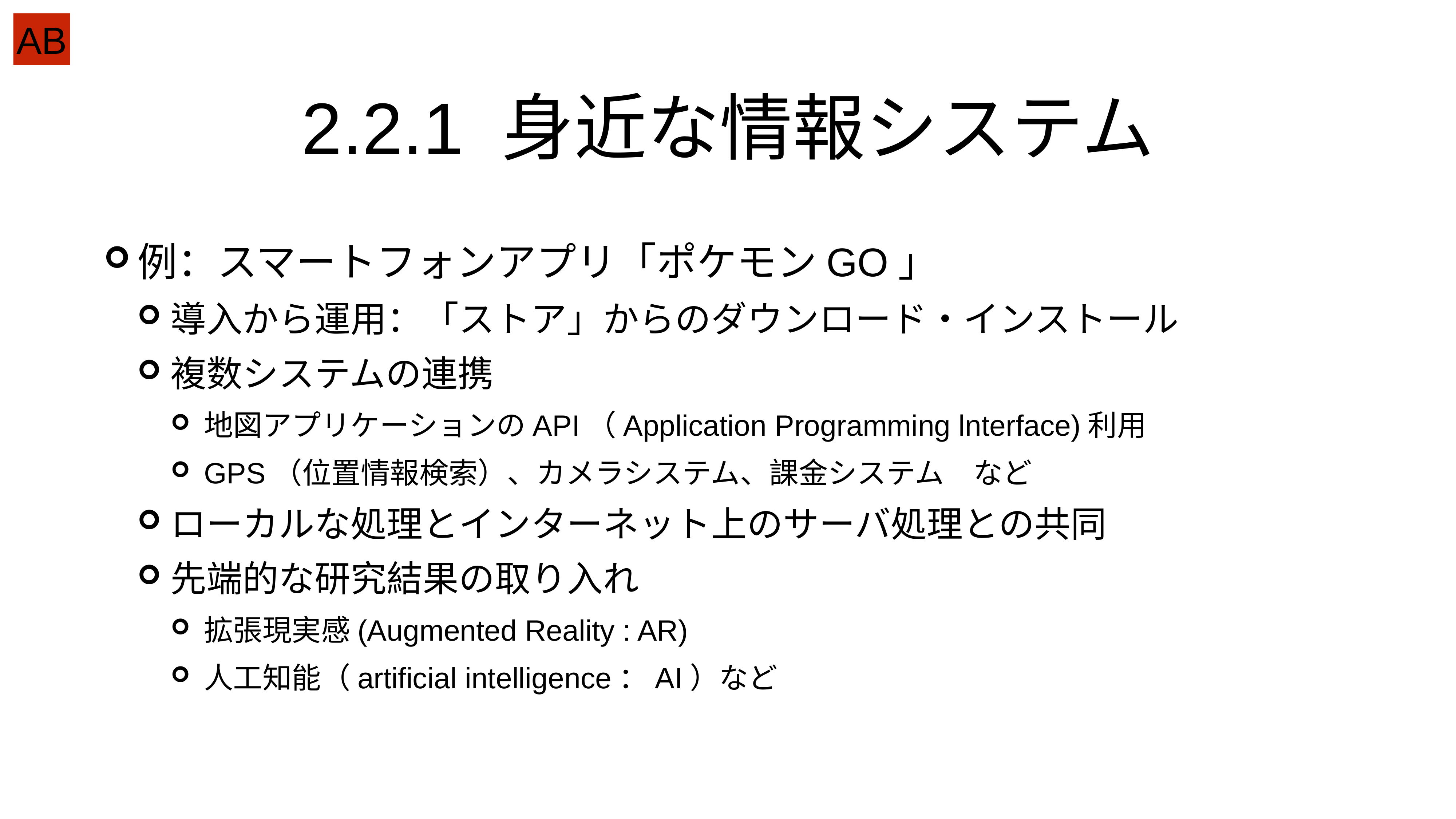

AB
# 2.2.1 身近な情報システム
例：スマートフォンアプリ「ポケモンGO」
導入から運用：「ストア」からのダウンロード・インストール
複数システムの連携
地図アプリケーションのAPI（Application Programming lnterface)利用
GPS（位置情報検索）、カメラシステム、課金システム　など
ローカルな処理とインターネット上のサーバ処理との共同
先端的な研究結果の取り入れ
拡張現実感(Augmented Reality : AR)
人工知能（artificial intelligence：AI）など